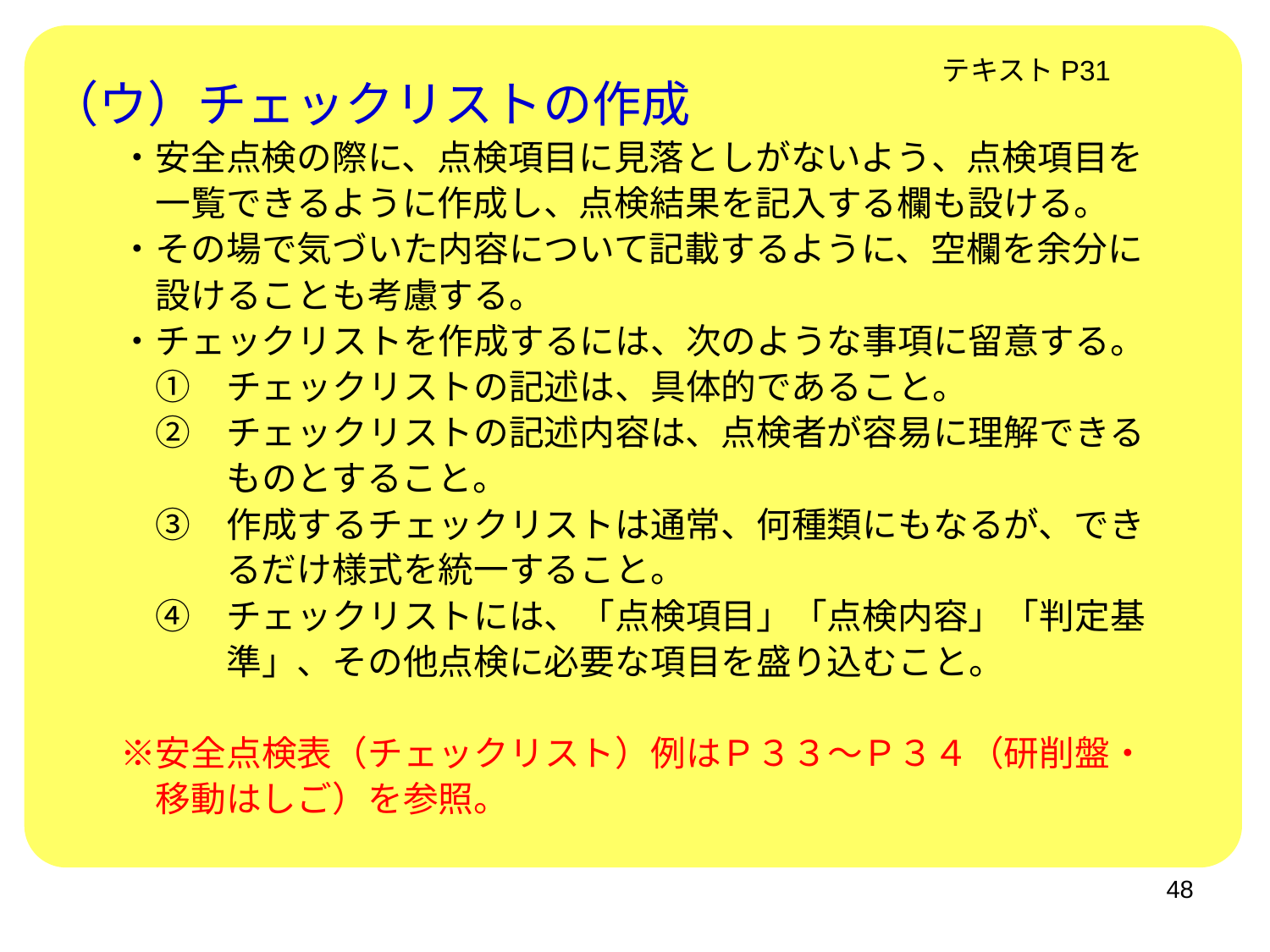

（ウ）チェックリストの作成
　　・安全点検の際に、点検項目に見落としがないよう、点検項目を
　　　一覧できるように作成し、点検結果を記入する欄も設ける。
　　・その場で気づいた内容について記載するように、空欄を余分に
　　　設けることも考慮する。
　　・チェックリストを作成するには、次のような事項に留意する。
　　　①　チェックリストの記述は、具体的であること。
　　　②　チェックリストの記述内容は、点検者が容易に理解できる
　　　　　ものとすること。
　　　③　作成するチェックリストは通常、何種類にもなるが、でき
　　　　　るだけ様式を統一すること。
　　　④　チェックリストには、「点検項目」「点検内容」「判定基
　　　　　準」、その他点検に必要な項目を盛り込むこと。

　　※安全点検表（チェックリスト）例はＰ３３～Ｐ３４（研削盤・
　　　移動はしご）を参照。
テキストP31
48